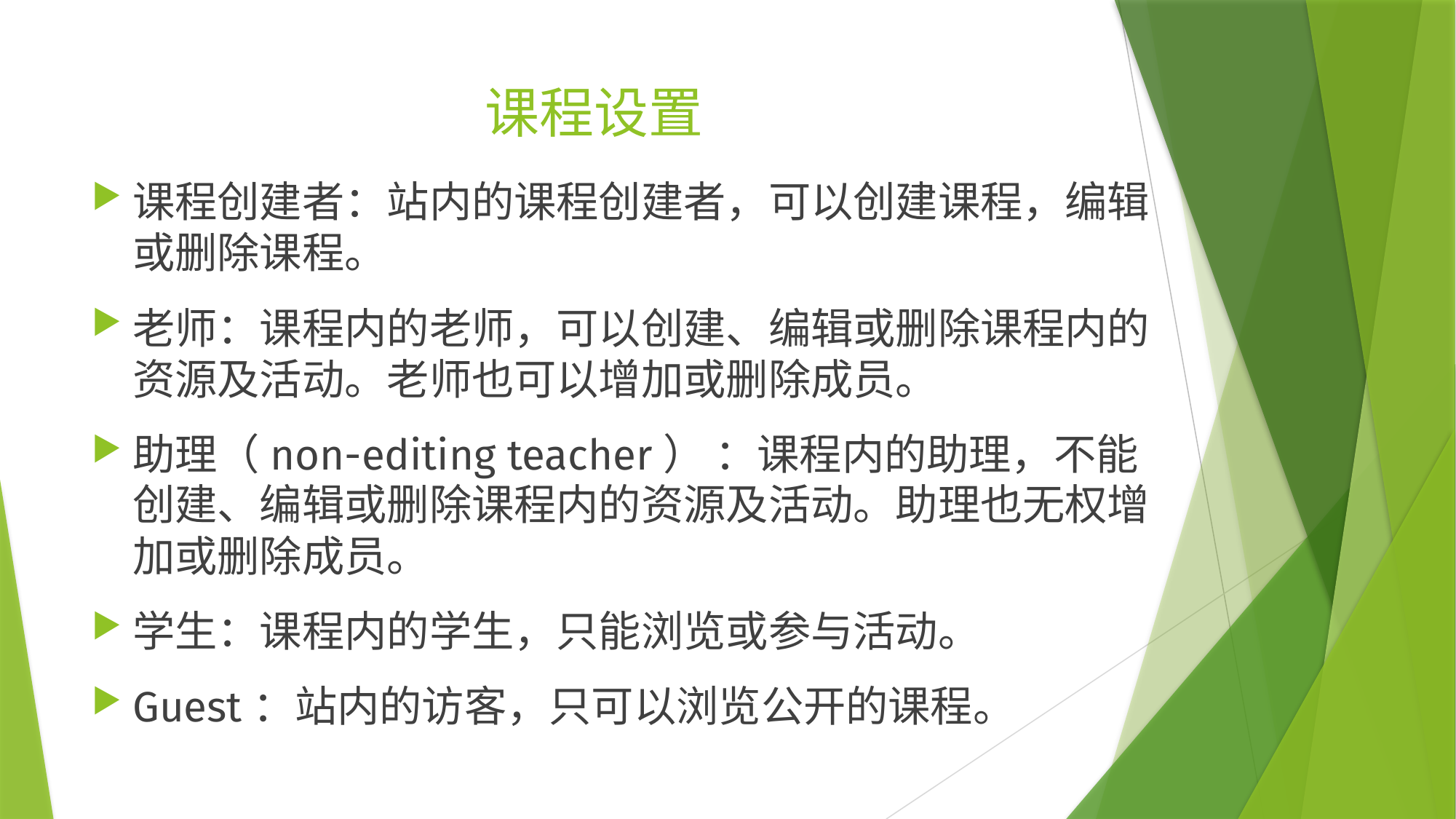

# 课程设置
课程创建者：站内的课程创建者，可以创建课程，编辑或删除课程。
老师：课程内的老师，可以创建、编辑或删除课程内的资源及活动。老师也可以增加或删除成员。
助理（non-editing teacher） ：课程内的助理，不能创建、编辑或删除课程内的资源及活动。助理也无权增加或删除成员。
学生：课程内的学生，只能浏览或参与活动。
Guest：站内的访客，只可以浏览公开的课程。